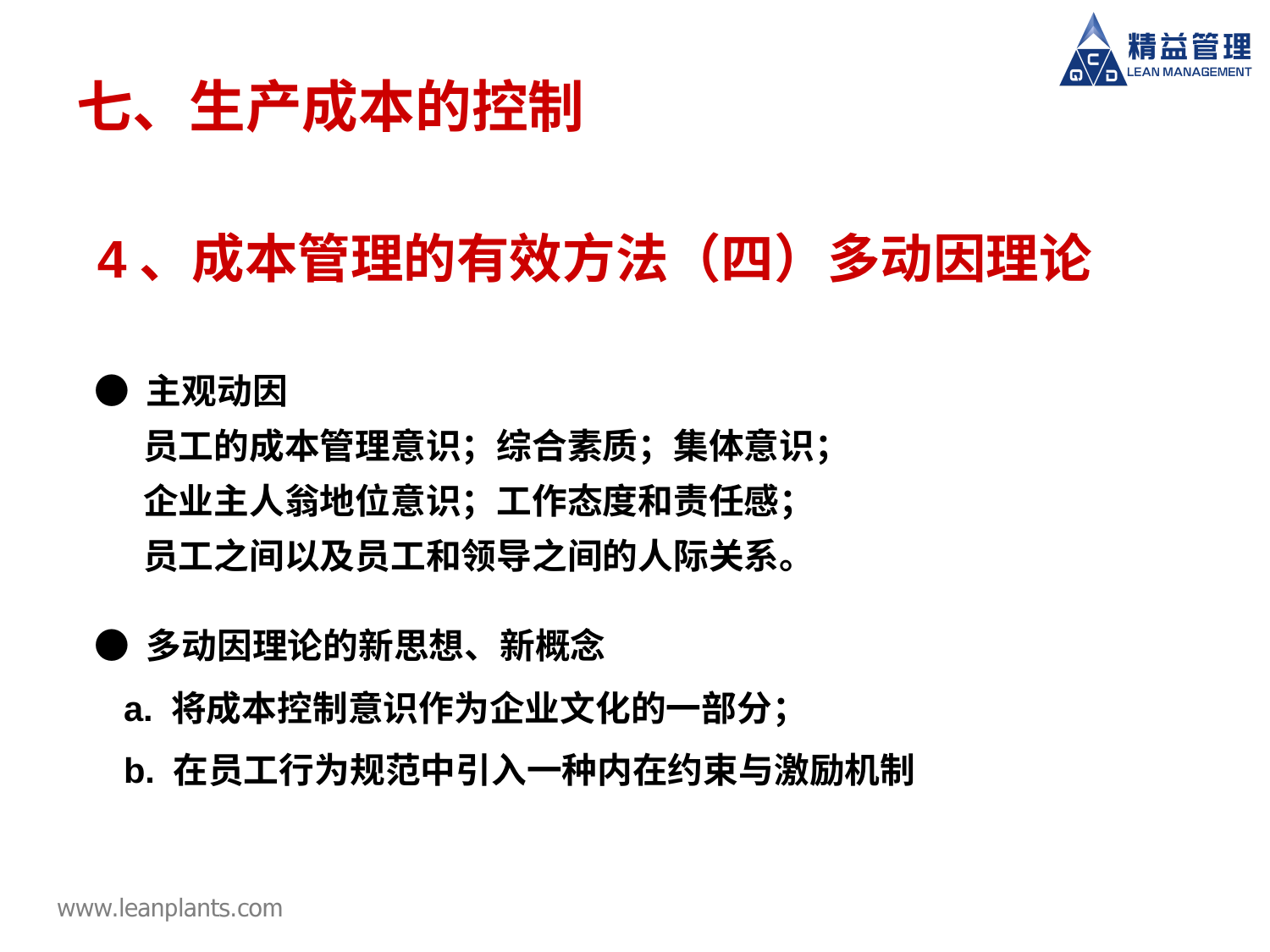

# 七、生产成本的控制
4、成本管理的有效方法（四）多动因理论
● 主观动因
     员工的成本管理意识；综合素质；集体意识；
     企业主人翁地位意识；工作态度和责任感；
     员工之间以及员工和领导之间的人际关系。

● 多动因理论的新思想、新概念
   a. 将成本控制意识作为企业文化的一部分；
   b. 在员工行为规范中引入一种内在约束与激励机制